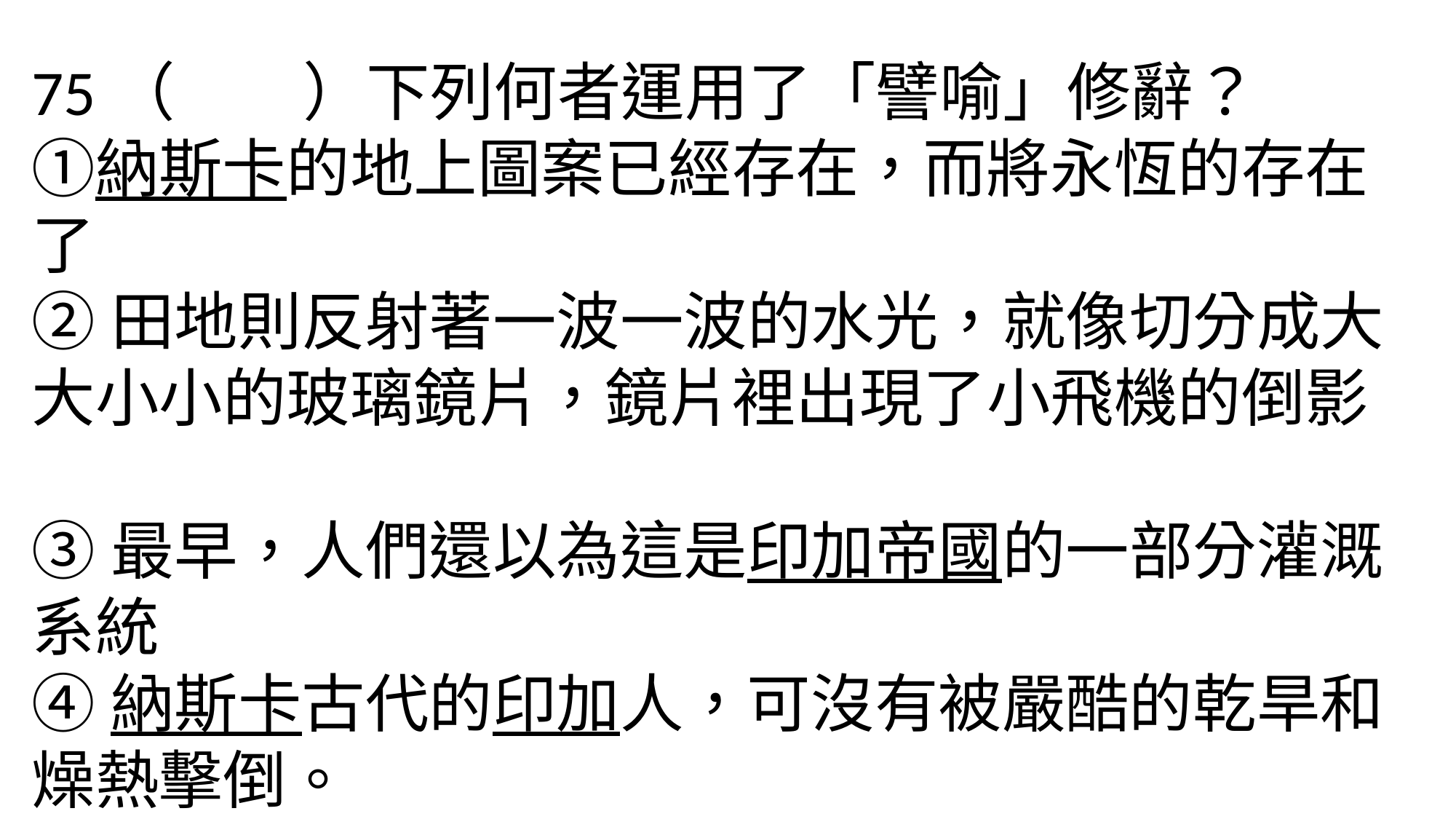

75（         ）下列何者運用了「譬喻」修辭？　
①納斯卡的地上圖案已經存在，而將永恆的存在了
②田地則反射著一波一波的水光，就像切分成大大小小的玻璃鏡片，鏡片裡出現了小飛機的倒影
③最早，人們還以為這是印加帝國的一部分灌溉系統
④納斯卡古代的印加人，可沒有被嚴酷的乾旱和燥熱擊倒。